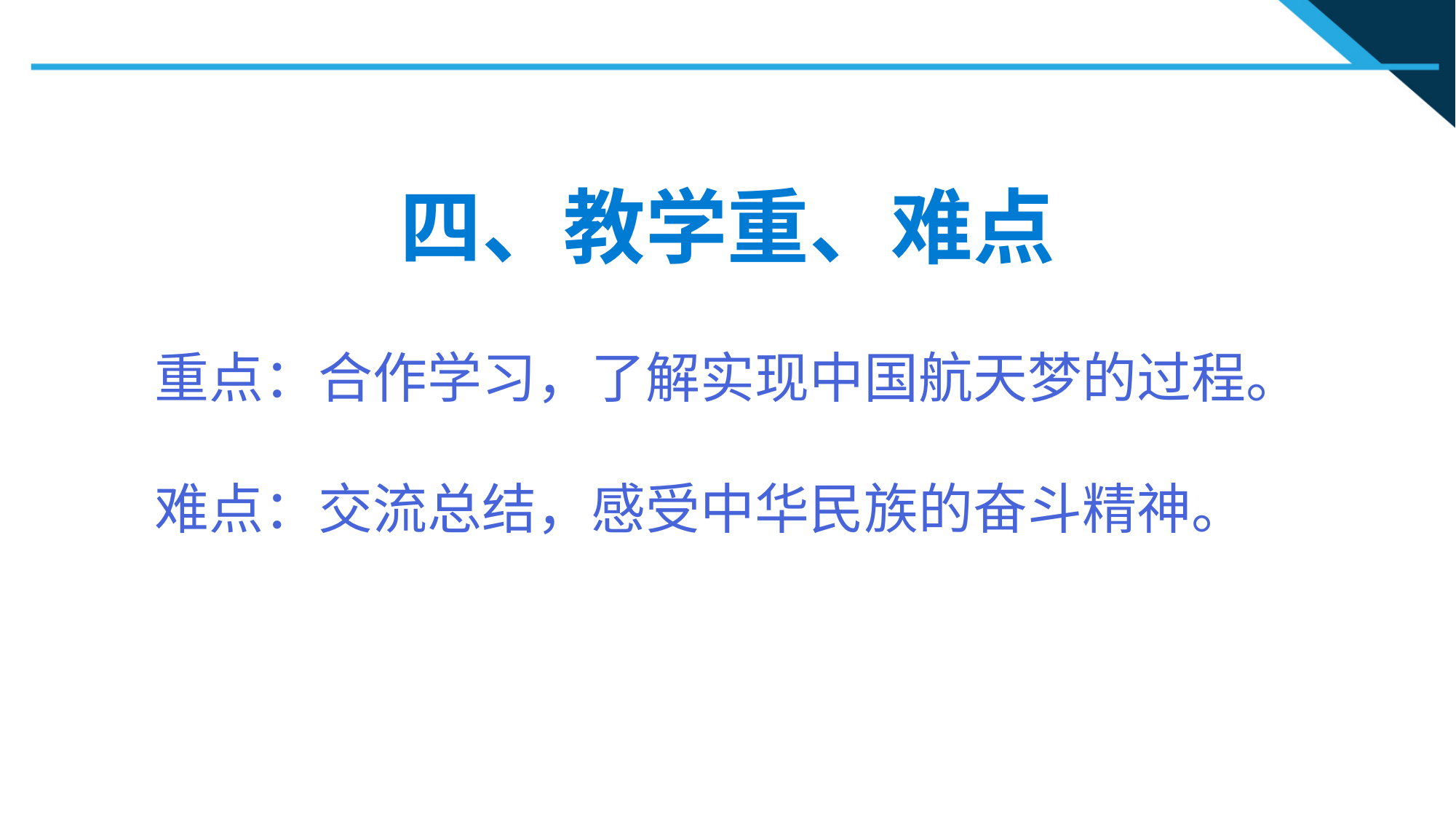

四、教学重、难点
重点：合作学习，了解实现中国航天梦的过程。

难点：交流总结，感受中华民族的奋斗精神。